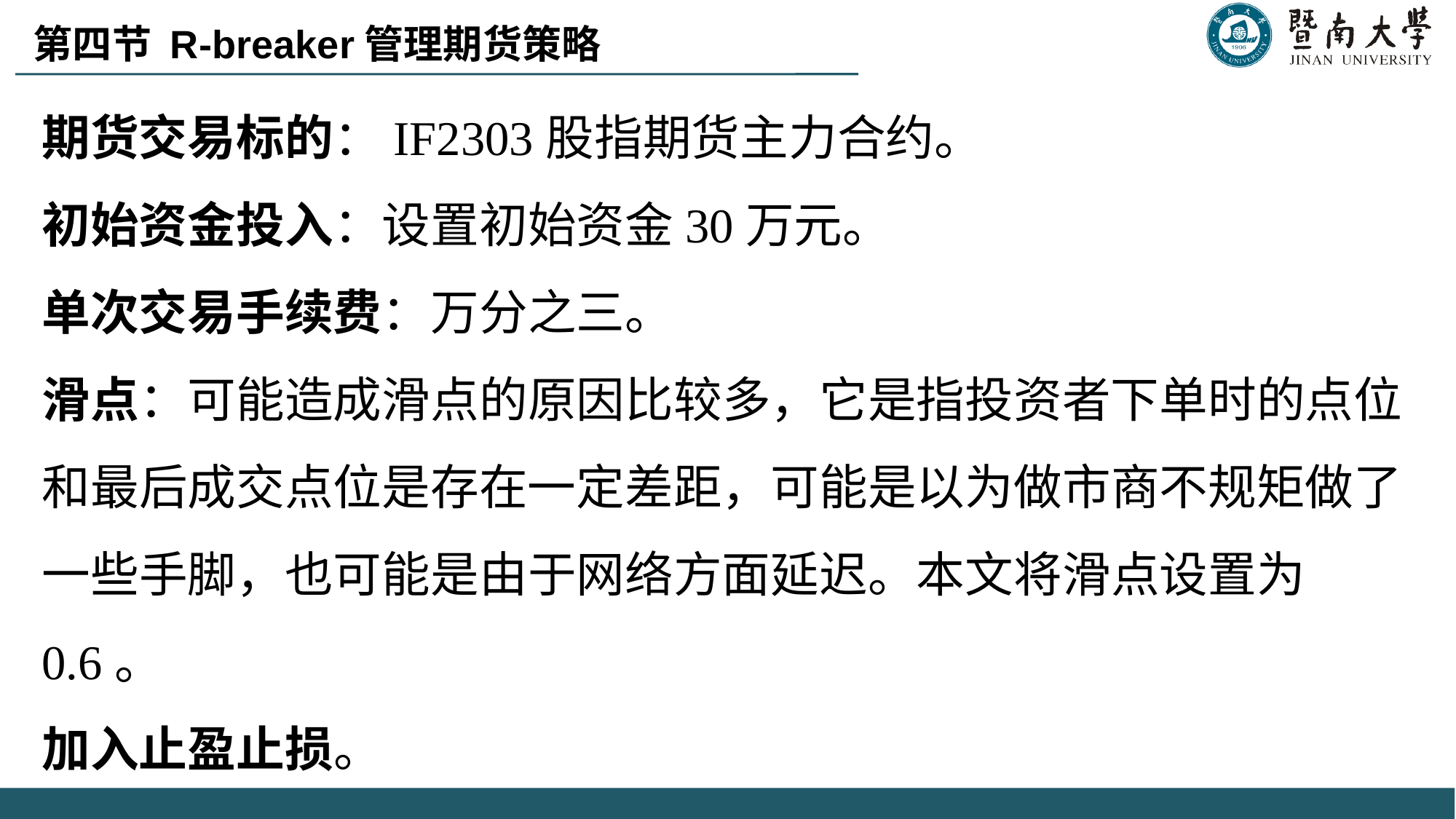

第四节 R-breaker管理期货策略
期货交易标的：IF2303股指期货主力合约。
初始资金投入：设置初始资金30万元。
单次交易手续费：万分之三。
滑点：可能造成滑点的原因比较多，它是指投资者下单时的点位和最后成交点位是存在一定差距，可能是以为做市商不规矩做了一些手脚，也可能是由于网络方面延迟。本文将滑点设置为0.6。
加入止盈止损。